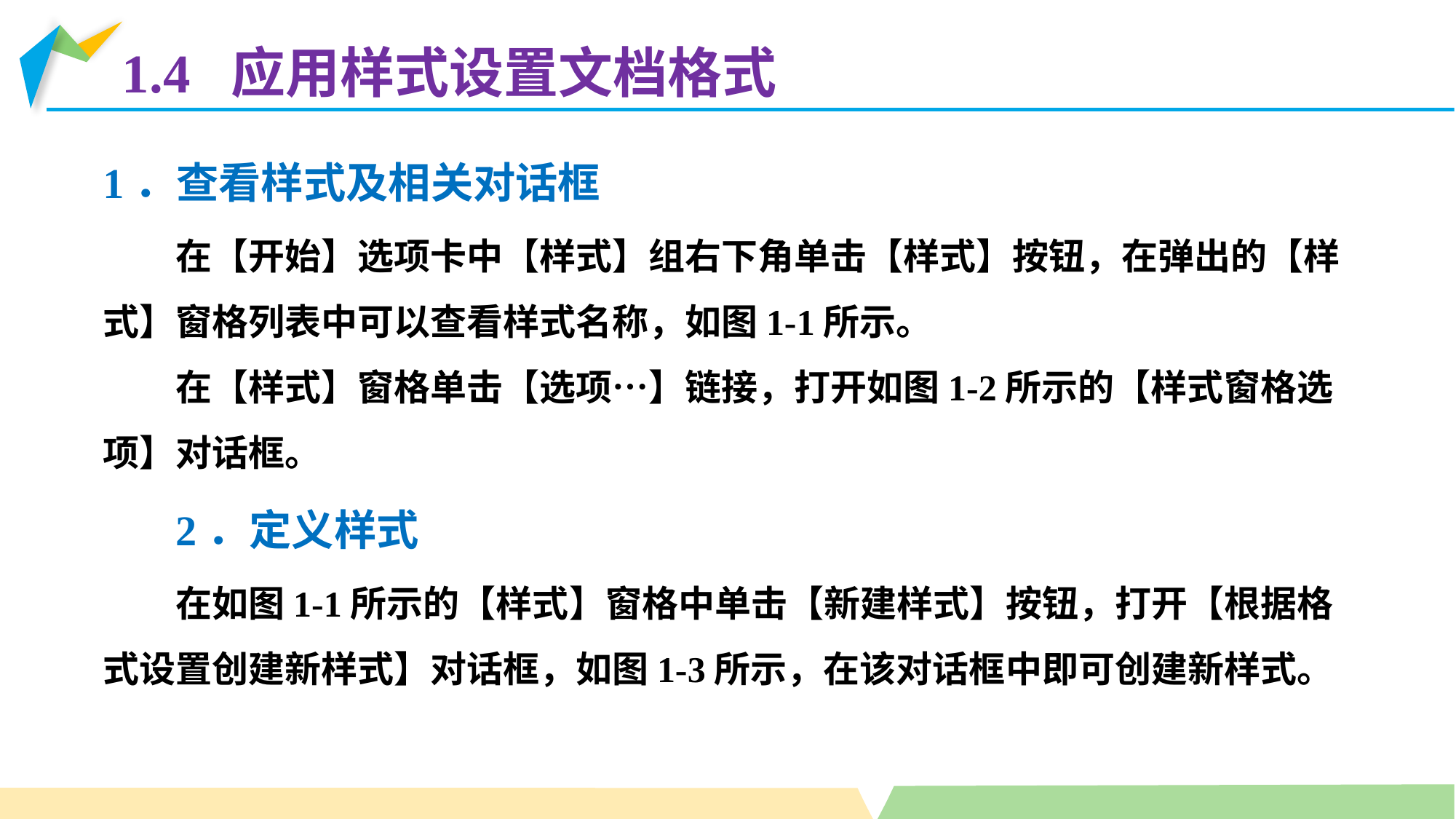

1.4  应用样式设置文档格式
1．查看样式及相关对话框
在【开始】选项卡中【样式】组右下角单击【样式】按钮，在弹出的【样式】窗格列表中可以查看样式名称，如图1-1所示。
在【样式】窗格单击【选项…】链接，打开如图1-2所示的【样式窗格选项】对话框。
2．定义样式
在如图1-1所示的【样式】窗格中单击【新建样式】按钮，打开【根据格式设置创建新样式】对话框，如图1-3所示，在该对话框中即可创建新样式。